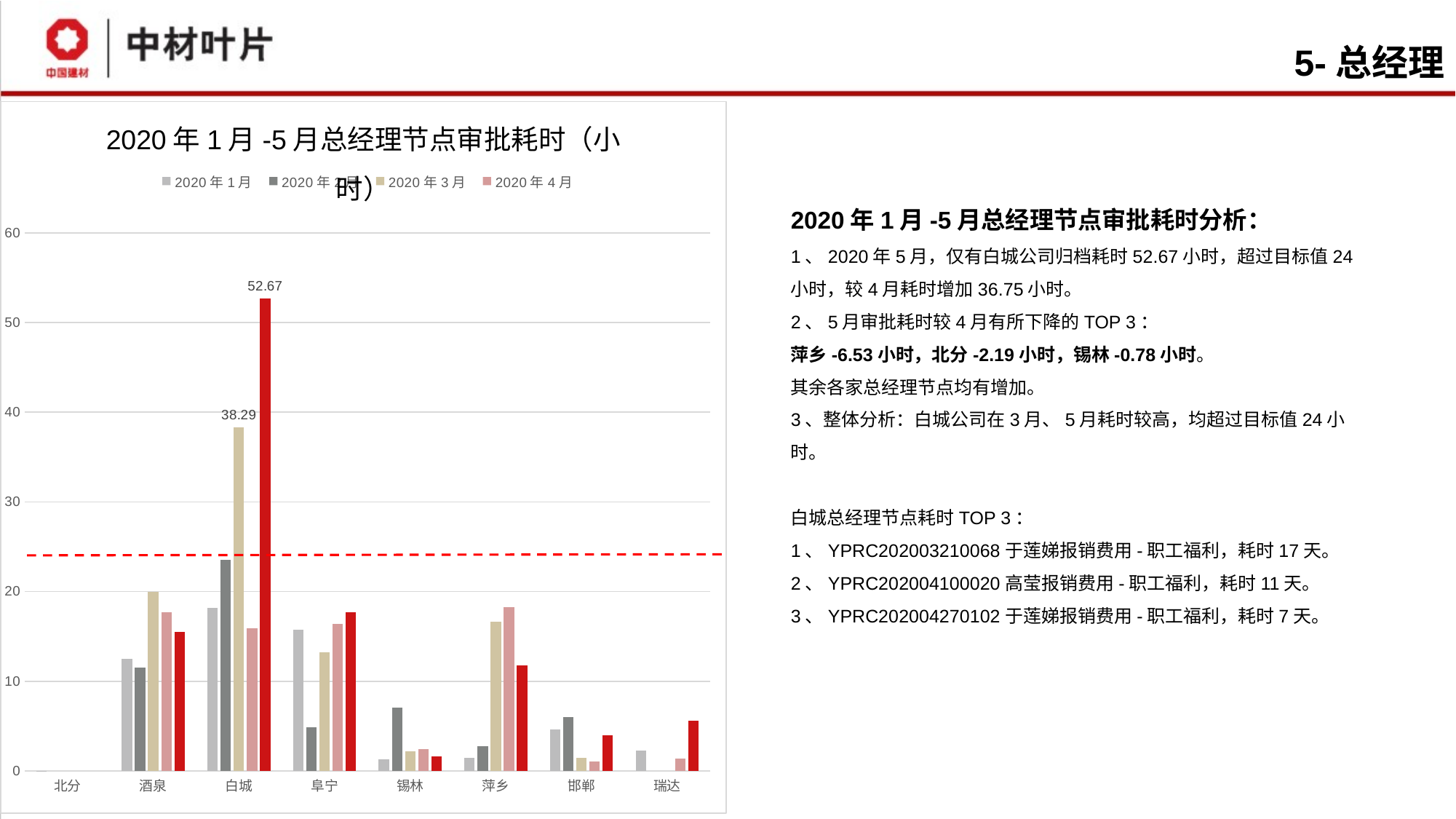

# 5-总经理

### Chart

| Category | 2020年1月 | 2020年2月 | 2020年3月 | 2020年4月 | 2020年5月 |
|---|---|---|---|---|---|
| 北分 | 0.0111111119622365 | None | None | None | None |
| 酒泉 | 12.4648245612717 | 11.4934722220787 | 19.959140211377 | 17.6723611111229 | 15.4801058201036 |
| 白城 | 18.169269005814 | 23.5307870364049 | 38.2928703701279 | 15.9097222222273 | 52.6667735042977 |
| 阜宁 | 15.7132862523342 | 4.89319958849551 | 13.2558680555916 | 16.4210536398479 | 17.7100617284046 |
| 锡林 | 1.29618421021396 | 7.03765151510015 | 2.16712962931276 | 2.41836336336407 | 1.64306134259095 |
| 萍乡 | 1.49459150327739 | 2.77090277888055 | 16.6497875813682 | 18.2937037037045 | 11.7647751322615 |
| 邯郸 | 4.6139743591417 | 5.99329710170454 | 1.42999999996391 | 1.0377222221985 | 3.98518199233764 |
| 瑞达 | 2.27647058820859 | None | None | 1.36305555567378 | 5.58967592596309 |
2020年1月-5月总经理节点审批耗时（小时）
2020年1月-5月总经理节点审批耗时分析：
1、2020年5月，仅有白城公司归档耗时52.67小时，超过目标值24小时，较4月耗时增加36.75小时。
2、5月审批耗时较4月有所下降的TOP 3：
萍乡-6.53小时，北分-2.19小时，锡林-0.78小时。
其余各家总经理节点均有增加。
3、整体分析：白城公司在3月、5月耗时较高，均超过目标值24小时。

白城总经理节点耗时TOP 3：
1、YPRC202003210068于莲娣报销费用-职工福利，耗时17天。
2、YPRC202004100020高莹报销费用-职工福利，耗时11天。
3、YPRC202004270102于莲娣报销费用-职工福利，耗时7天。